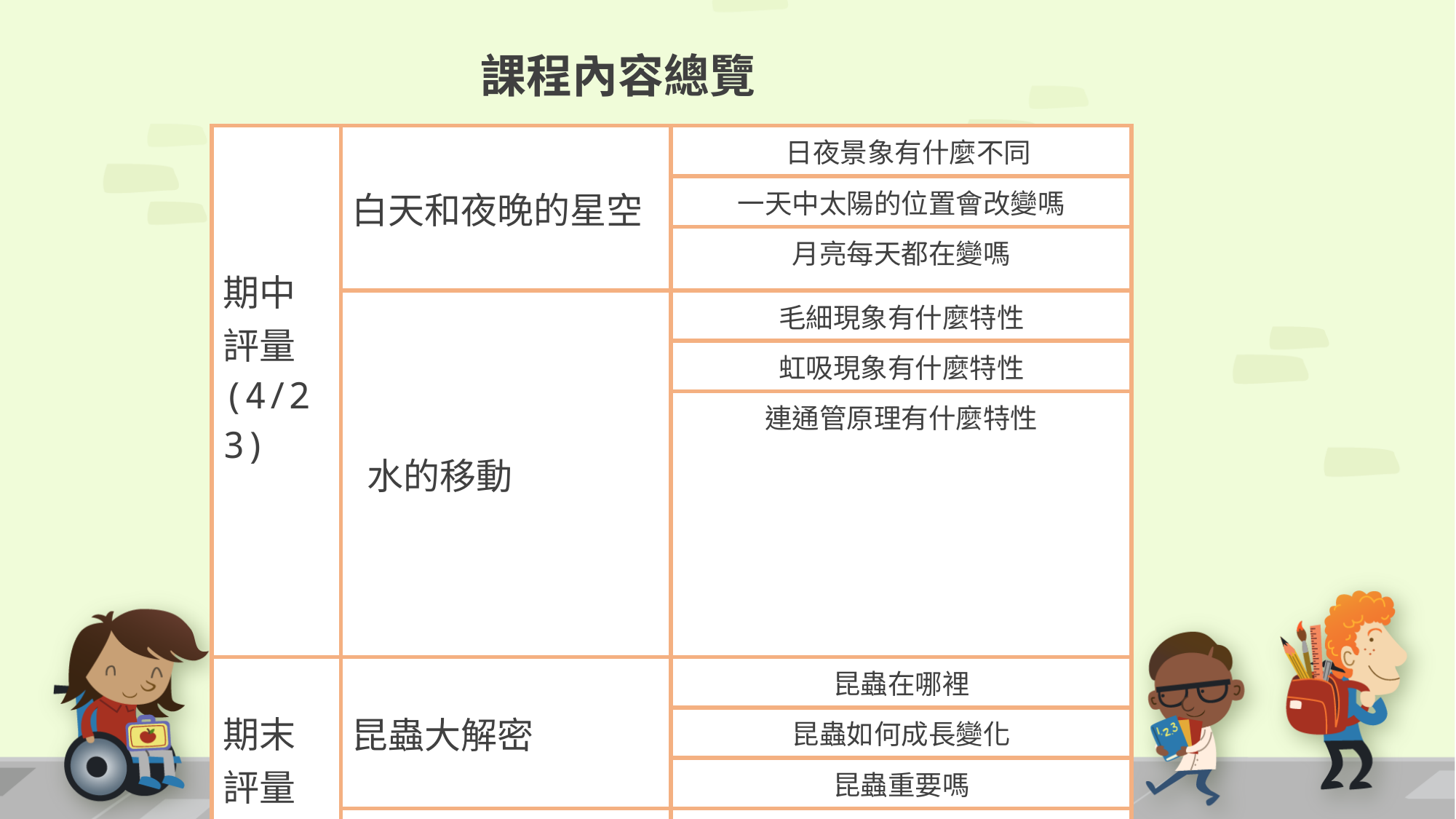

# 課程內容總覽
| 期中評量 (4/23) | 白天和夜晚的星空 | 日夜景象有什麼不同 |
| --- | --- | --- |
|  |  | 一天中太陽的位置會改變嗎 |
|  |  | 月亮每天都在變嗎 |
|  | 水的移動 | 毛細現象有什麼特性 |
|  |  | 虹吸現象有什麼特性 |
|  |  | 連通管原理有什麼特性 |
| 期末評量 (6/20) | 昆蟲大解密 | 昆蟲在哪裡 |
|  |  | 昆蟲如何成長變化 |
|  |  | 昆蟲重要嗎 |
|  | 自然資源與利用 | 能量重要嗎 |
|  |  | 如何運用自然資源 |
|  |  | 開發自然資源會有什麼影響 |